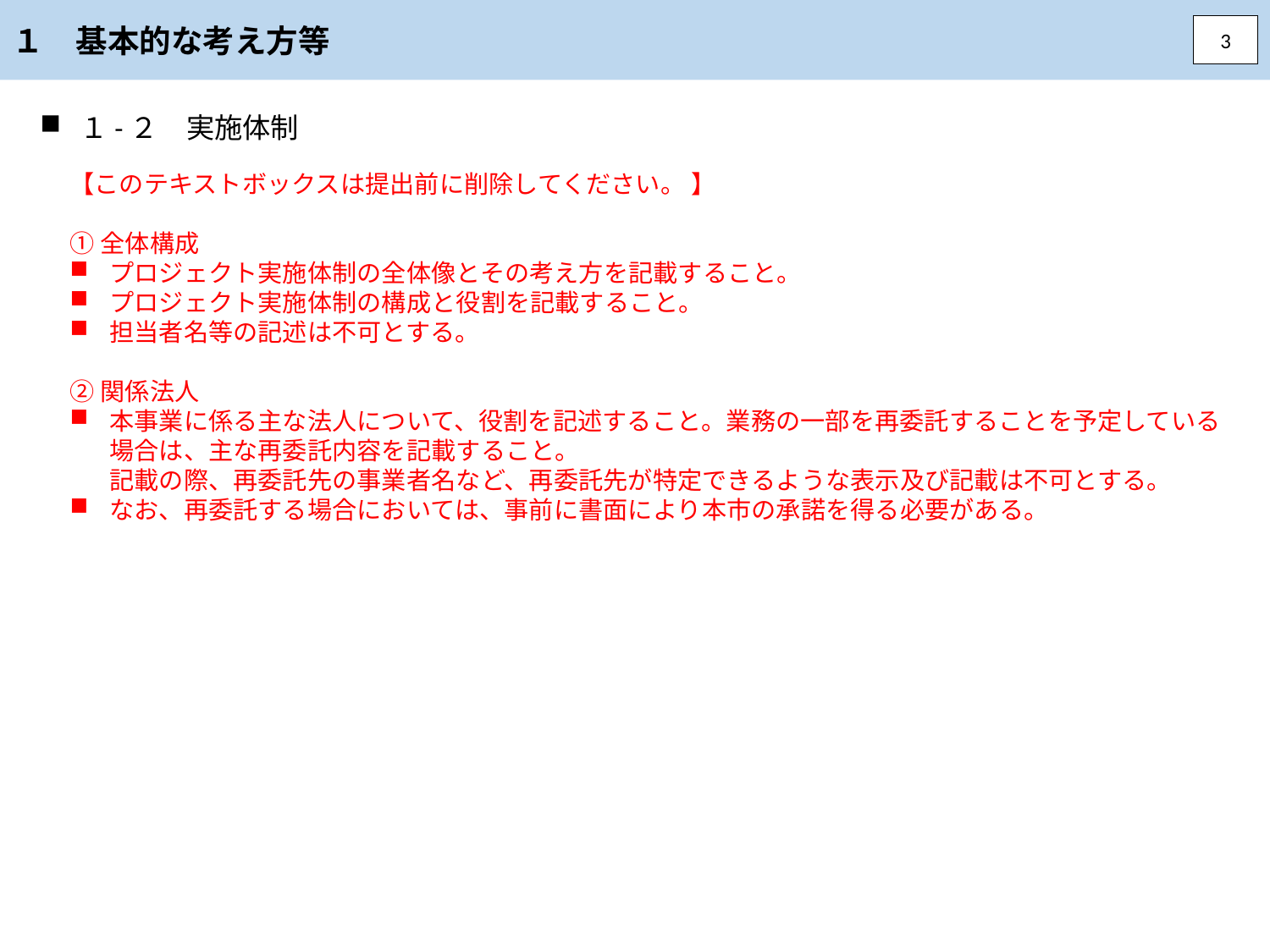

１　基本的な考え方等
3
１-２　実施体制
【このテキストボックスは提出前に削除してください。 】

①全体構成
プロジェクト実施体制の全体像とその考え方を記載すること。
プロジェクト実施体制の構成と役割を記載すること。
担当者名等の記述は不可とする。

②関係法人
本事業に係る主な法人について、役割を記述すること。業務の一部を再委託することを予定している場合は、主な再委託内容を記載すること。
記載の際、再委託先の事業者名など、再委託先が特定できるような表示及び記載は不可とする。
なお、再委託する場合においては、事前に書面により本市の承諾を得る必要がある。